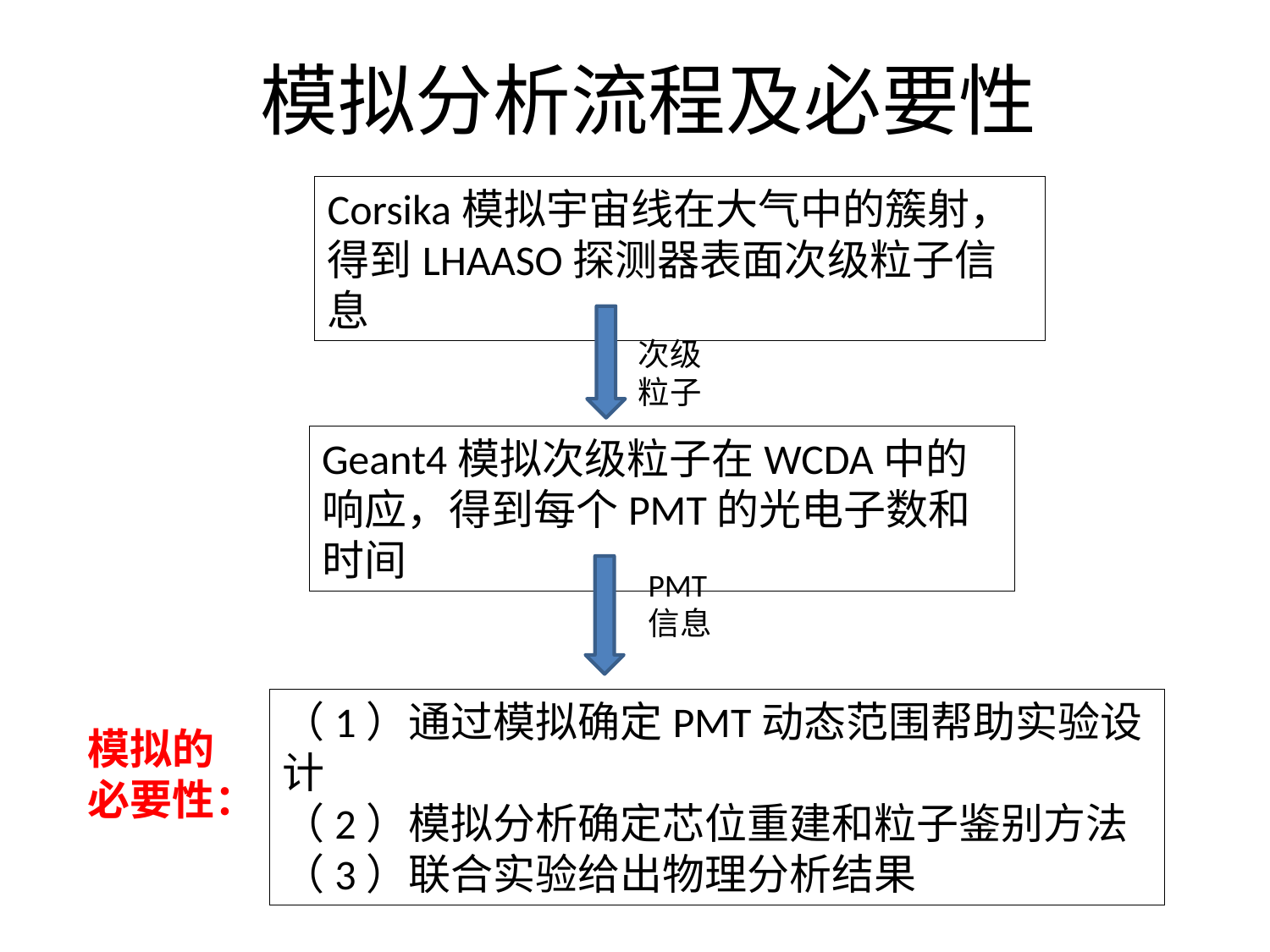

# 模拟分析流程及必要性
Corsika模拟宇宙线在大气中的簇射，得到LHAASO探测器表面次级粒子信息

次级
粒子
Geant4模拟次级粒子在WCDA中的响应，得到每个PMT的光电子数和时间

PMT
信息
（1）通过模拟确定PMT动态范围帮助实验设计
（2）模拟分析确定芯位重建和粒子鉴别方法
（3）联合实验给出物理分析结果
模拟的必要性：